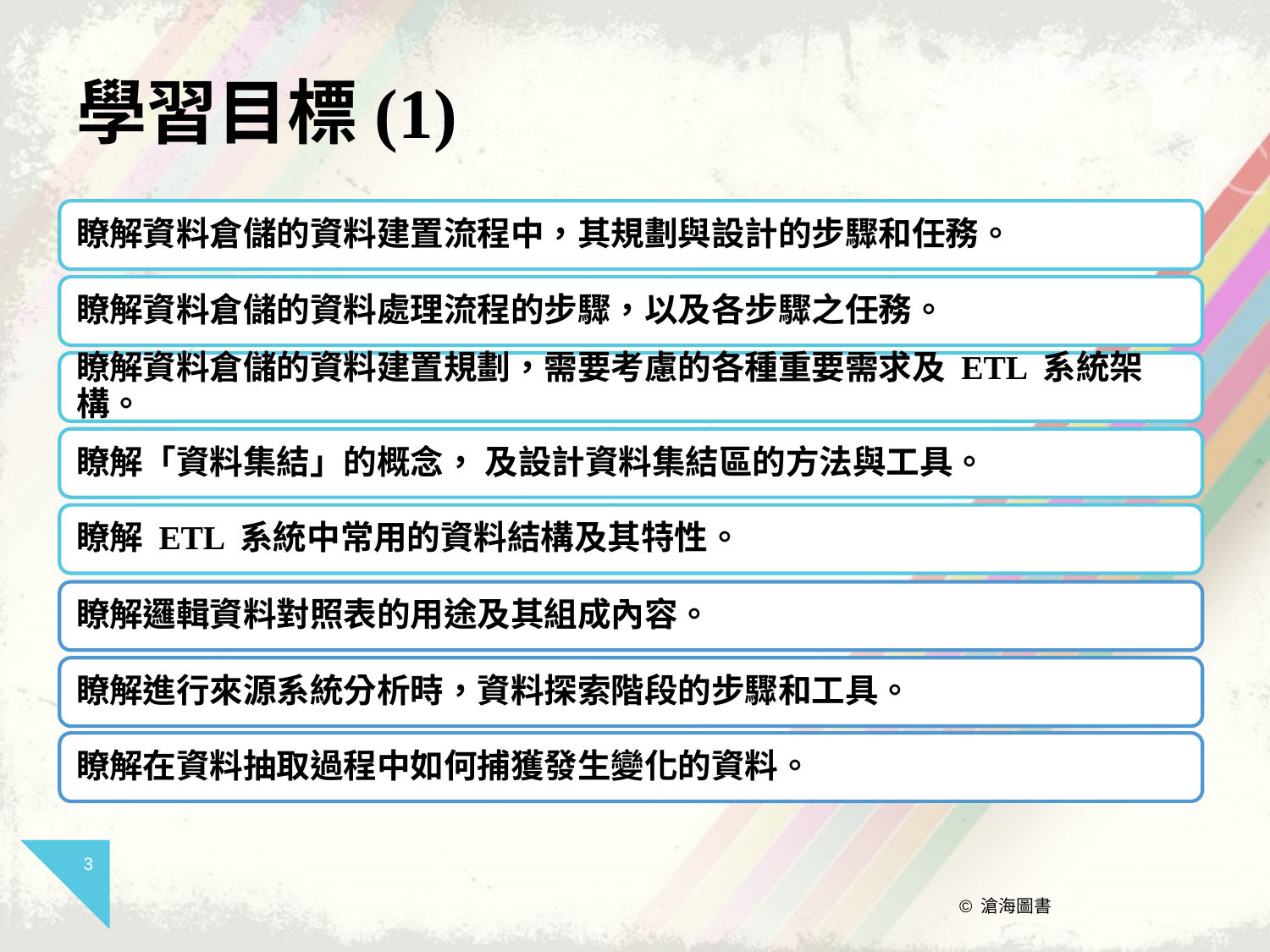

# 學習目標(1)
瞭解資料倉儲的資料建置流程中，其規劃與設計的步驟和任務。
瞭解資料倉儲的資料處理流程的步驟，以及各步驟之任務。
瞭解資料倉儲的資料建置規劃，需要考慮的各種重要需求及 ETL 系統架構。
瞭解「資料集結」的概念， 及設計資料集結區的方法與工具。
瞭解 ETL 系統中常用的資料結構及其特性。
瞭解邏輯資料對照表的用途及其組成內容。
瞭解進行來源系統分析時，資料探索階段的步驟和工具。
瞭解在資料抽取過程中如何捕獲發生變化的資料。
3
© 滄海圖書